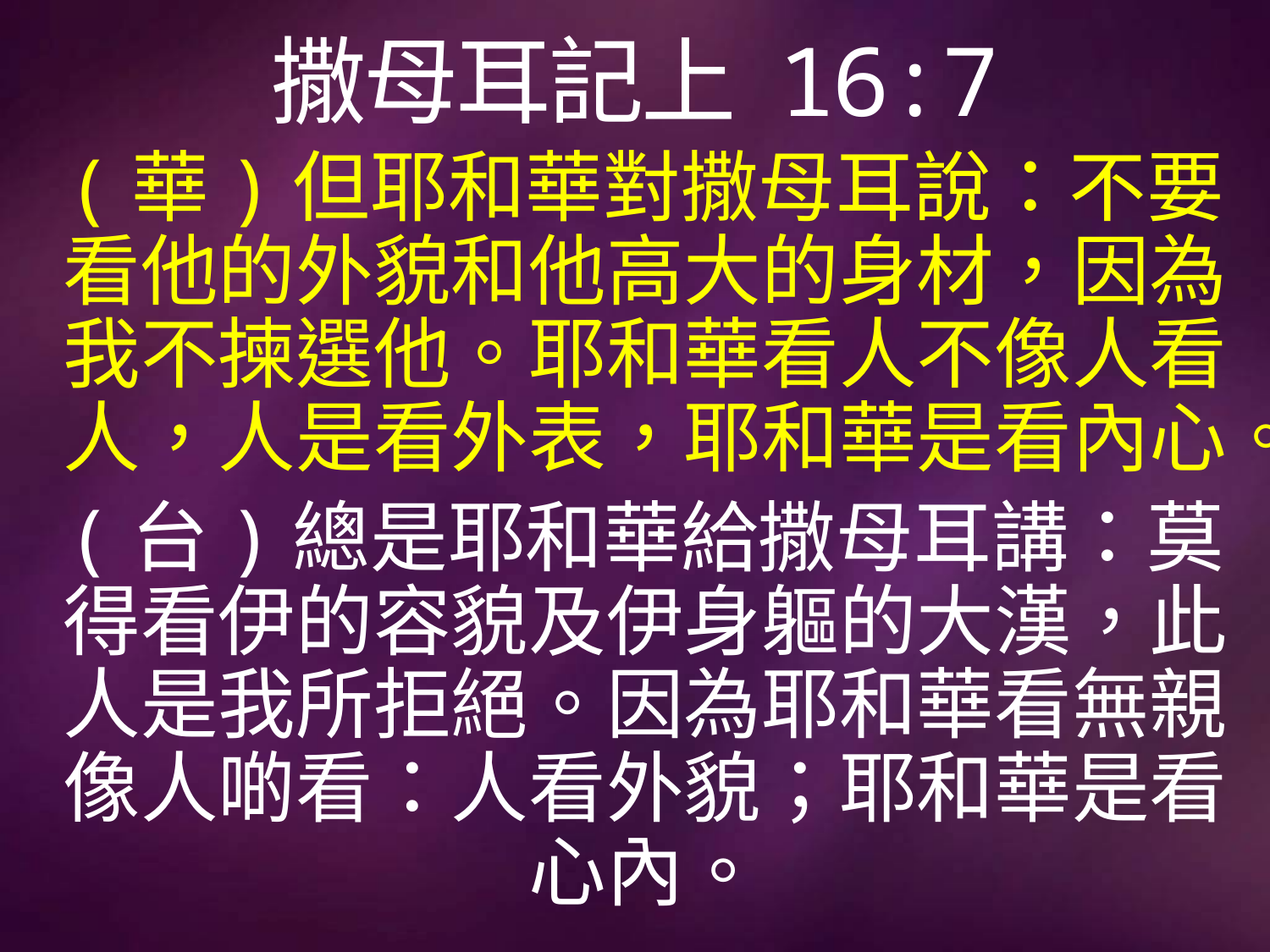

# 撒母耳記上 16:7
(華)但耶和華對撒母耳說：不要看他的外貌和他高大的身材，因為我不揀選他。耶和華看人不像人看人，人是看外表，耶和華是看內心。
(台)總是耶和華給撒母耳講：莫得看伊的容貌及伊身軀的大漢，此人是我所拒絕。因為耶和華看無親像人啲看：人看外貌；耶和華是看心內。